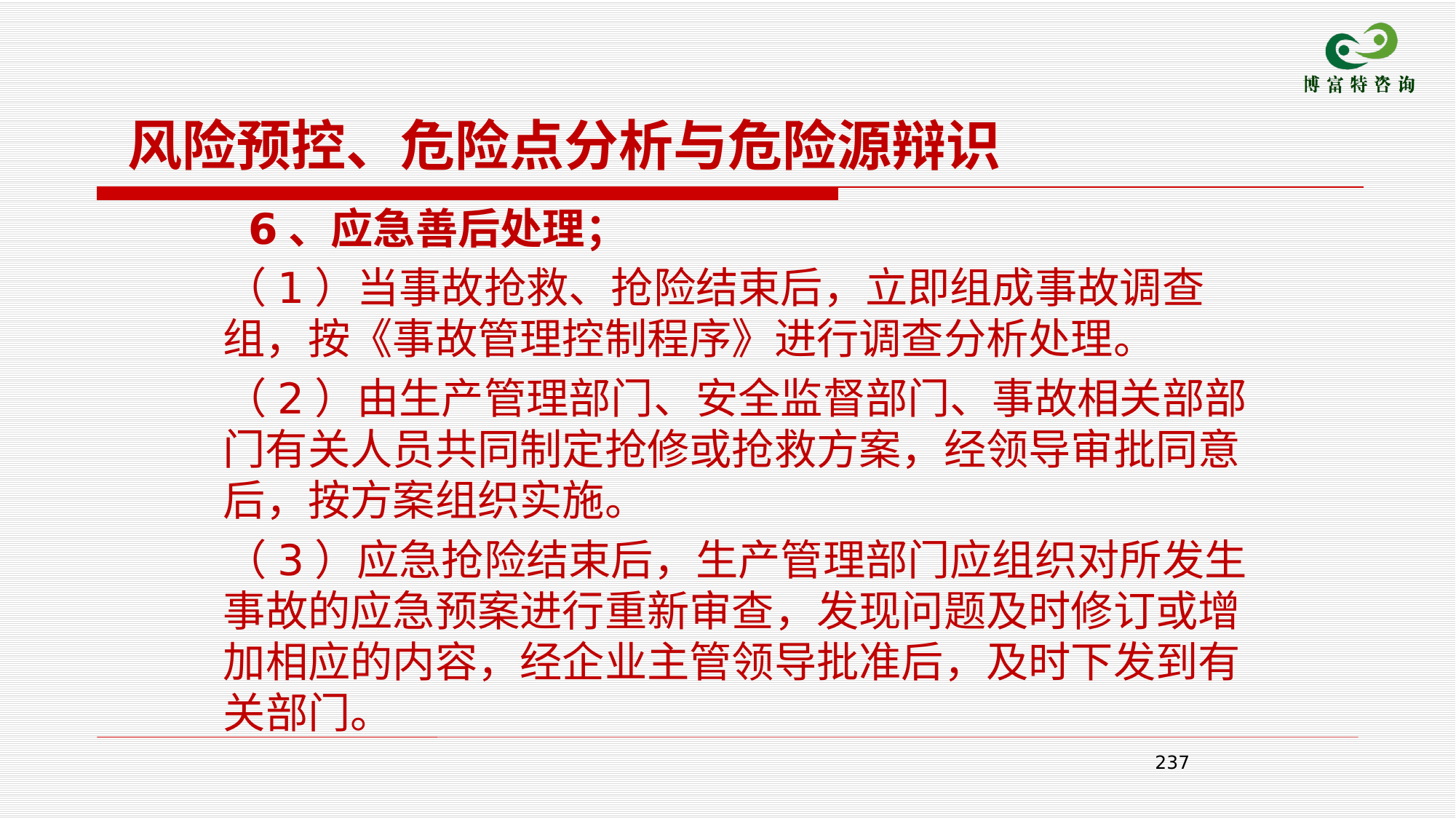

风险预控、危险点分析与危险源辩识
       6、应急善后处理；
     （1）当事故抢救、抢险结束后，立即组成事故调查组，按《事故管理控制程序》进行调查分析处理。
     （2）由生产管理部门、安全监督部门、事故相关部部门有关人员共同制定抢修或抢救方案，经领导审批同意后，按方案组织实施。
     （3）应急抢险结束后，生产管理部门应组织对所发生事故的应急预案进行重新审查，发现问题及时修订或增加相应的内容，经企业主管领导批准后，及时下发到有关部门。

237